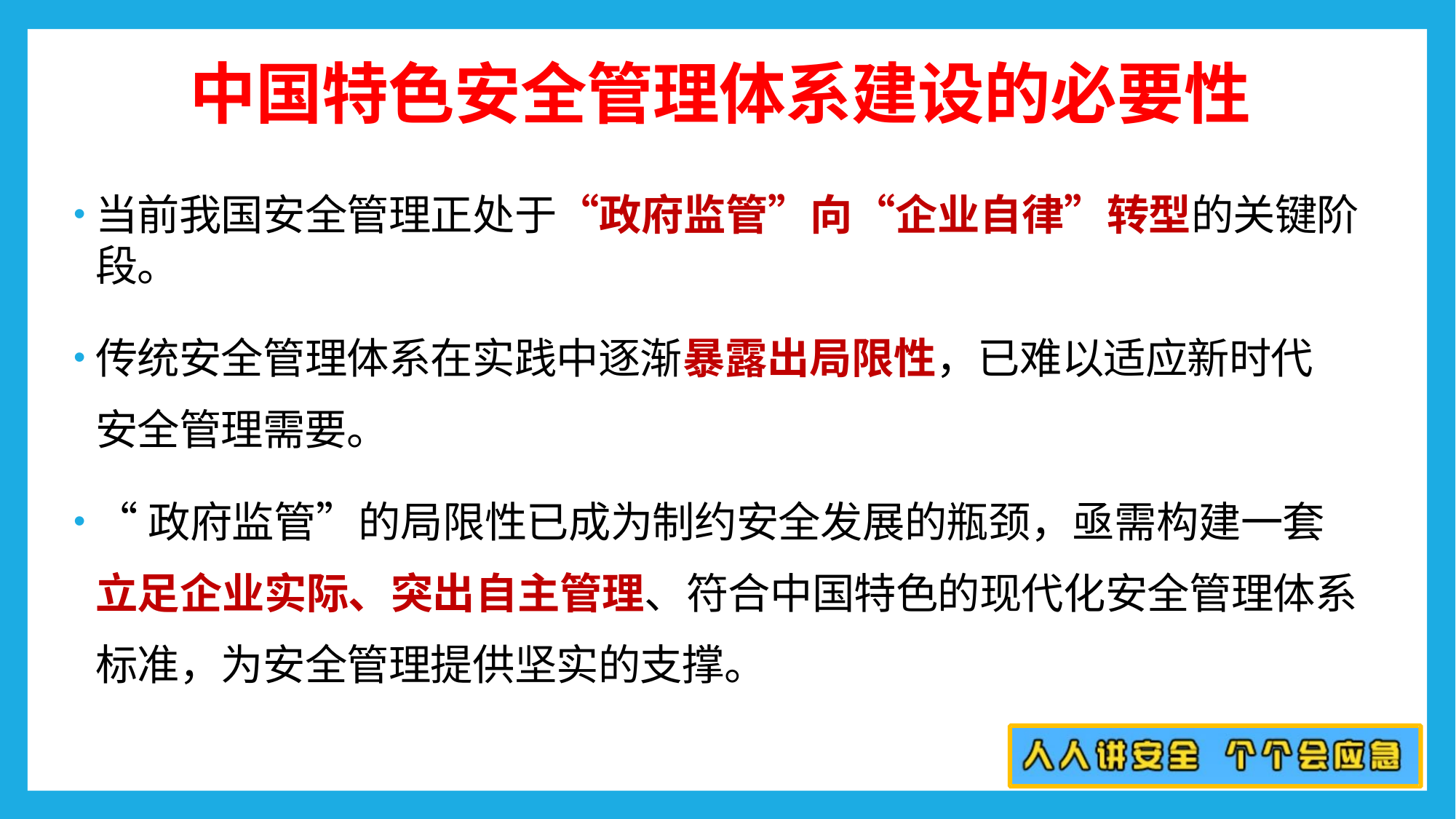

# 中国特色安全管理体系建设的必要性
当前我国安全管理正处于“政府监管”向“企业自律”转型的关键阶段。
传统安全管理体系在实践中逐渐暴露出局限性，已难以适应新时代安全管理需要。
“政府监管”的局限性已成为制约安全发展的瓶颈，亟需构建一套立足企业实际、突出自主管理、符合中国特色的现代化安全管理体系标准，为安全管理提供坚实的支撑。